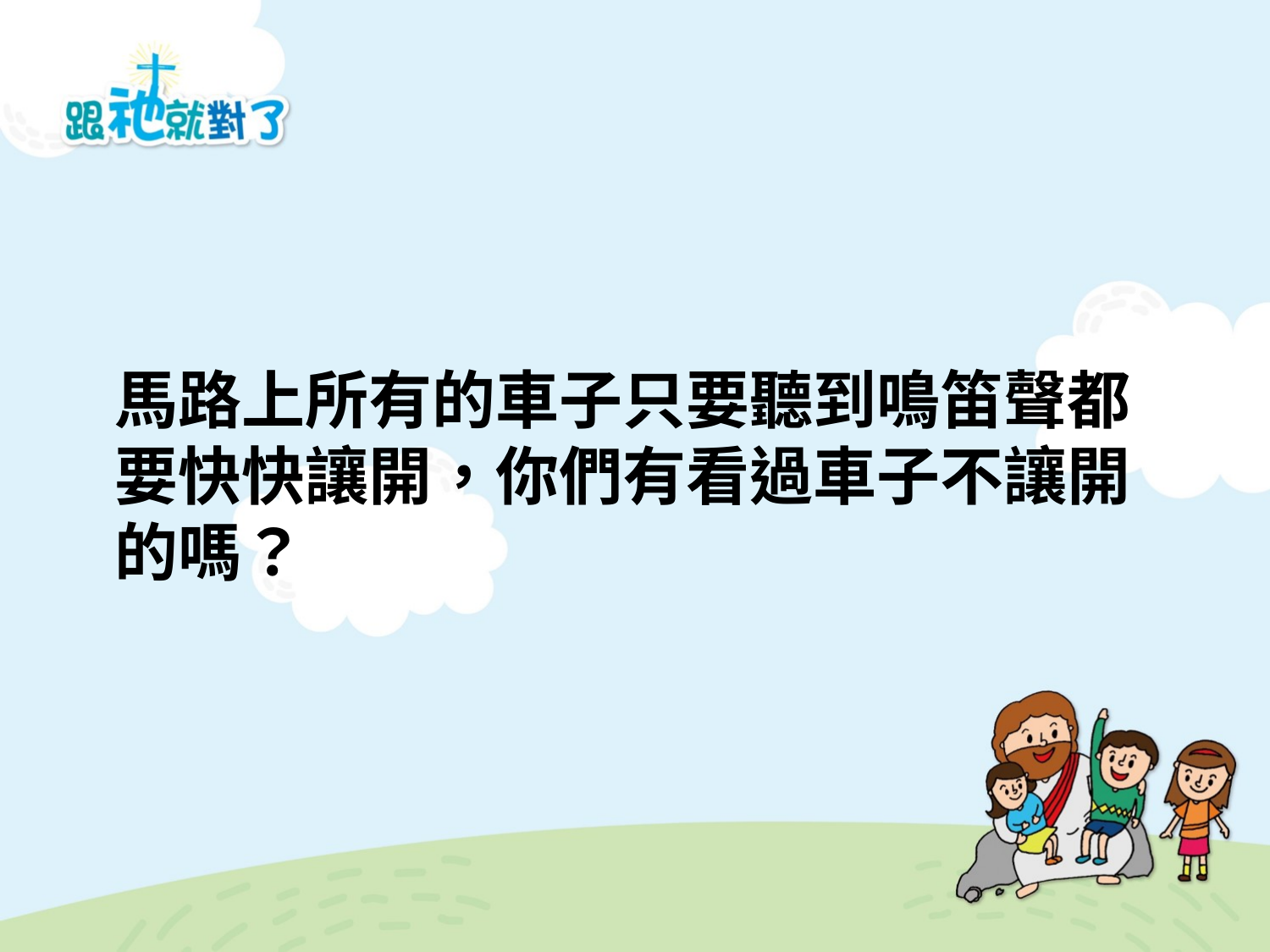

馬路上所有的車子只要聽到鳴笛聲都要快快讓開，你們有看過車子不讓開的嗎？